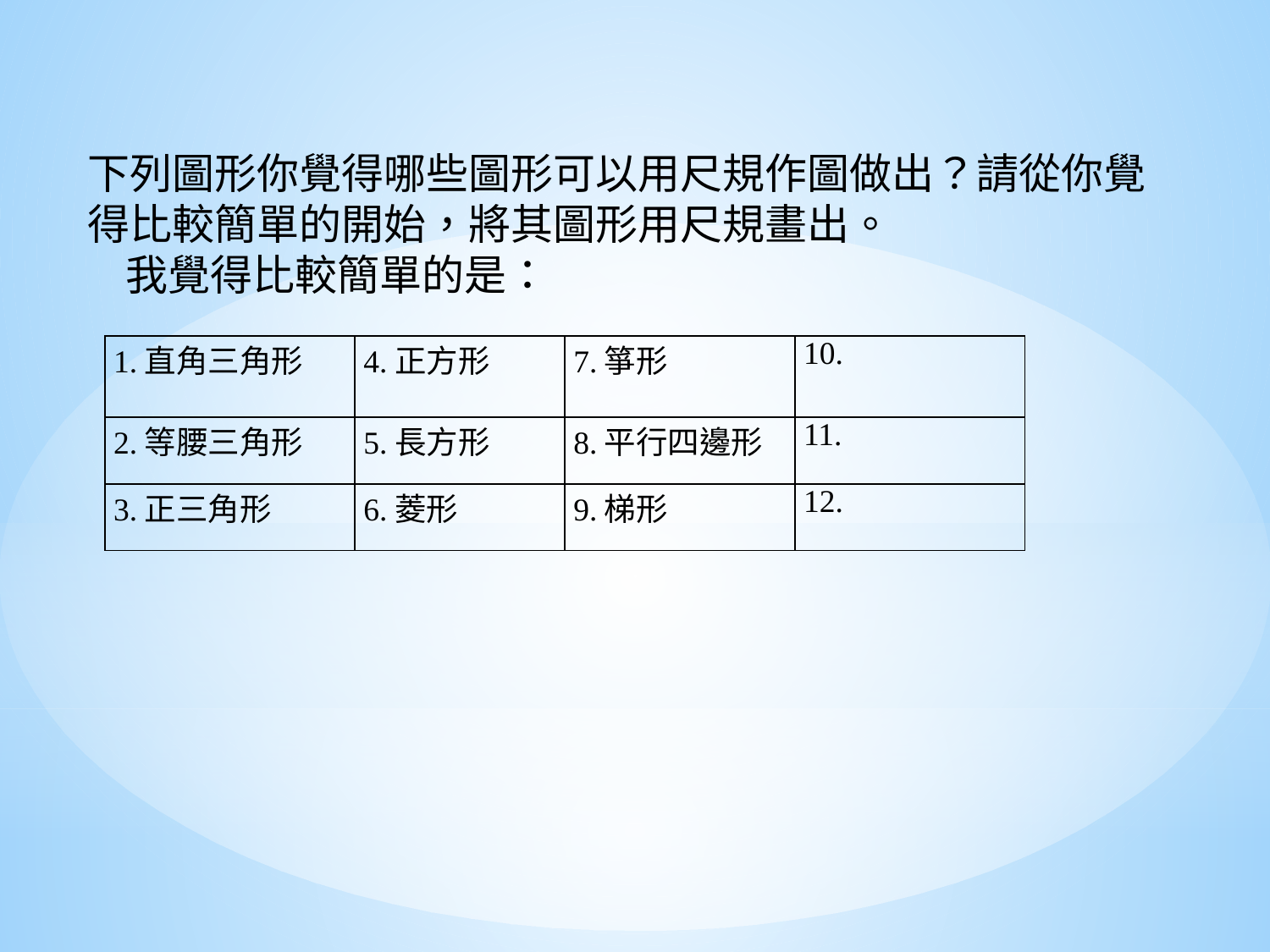

下列圖形你覺得哪些圖形可以用尺規作圖做出？請從你覺得比較簡單的開始，將其圖形用尺規畫出。
   我覺得比較簡單的是：
| 1.直角三角形 | 4.正方形 | 7.箏形 | 10. |
| --- | --- | --- | --- |
| 2.等腰三角形 | 5.長方形 | 8.平行四邊形 | 11. |
| 3.正三角形 | 6.菱形 | 9.梯形 | 12. |